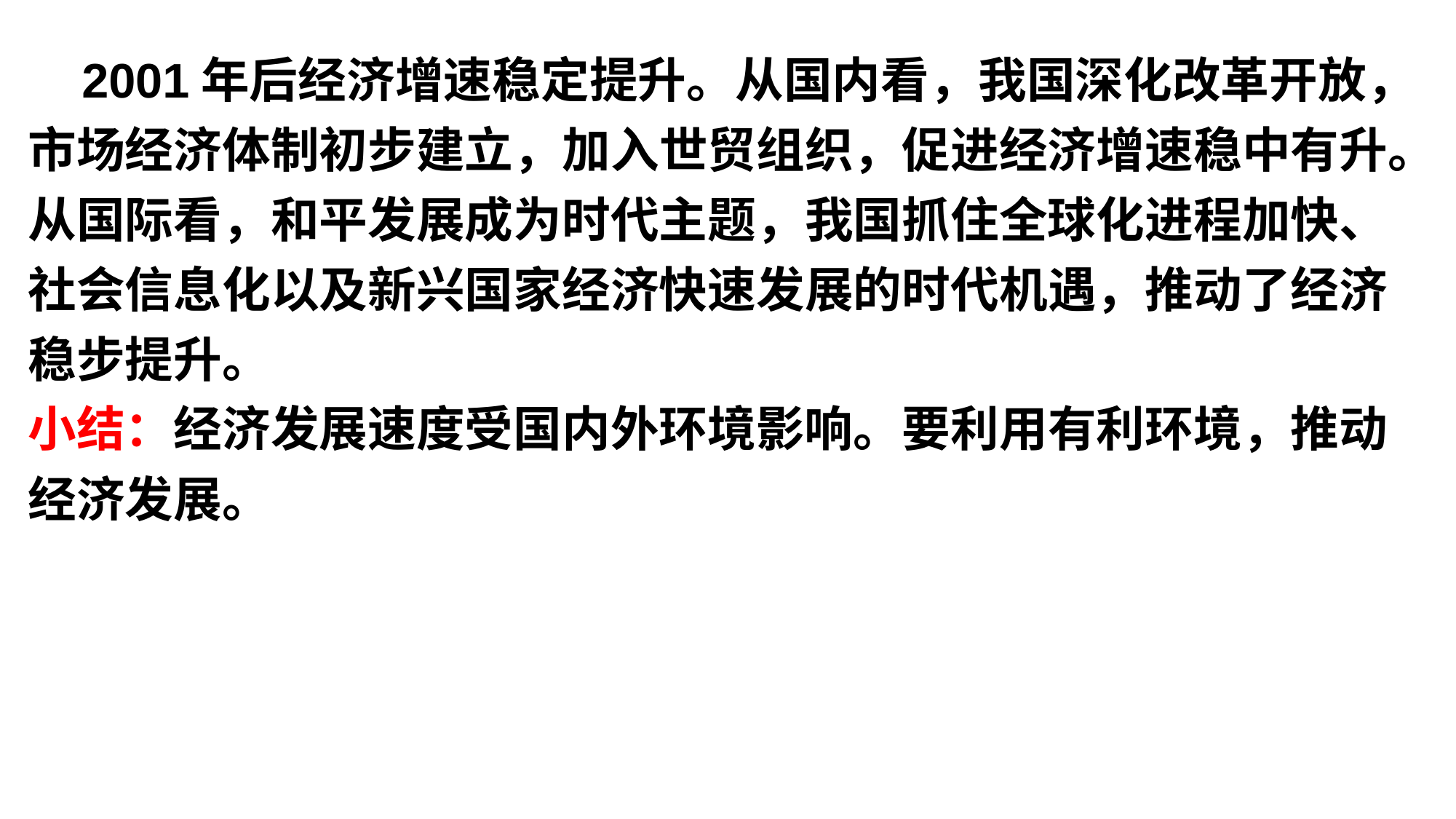

2001年后经济增速稳定提升。从国内看，我国深化改革开放，市场经济体制初步建立，加入世贸组织，促进经济增速稳中有升。从国际看，和平发展成为时代主题，我国抓住全球化进程加快、社会信息化以及新兴国家经济快速发展的时代机遇，推动了经济稳步提升。
小结：经济发展速度受国内外环境影响。要利用有利环境，推动经济发展。